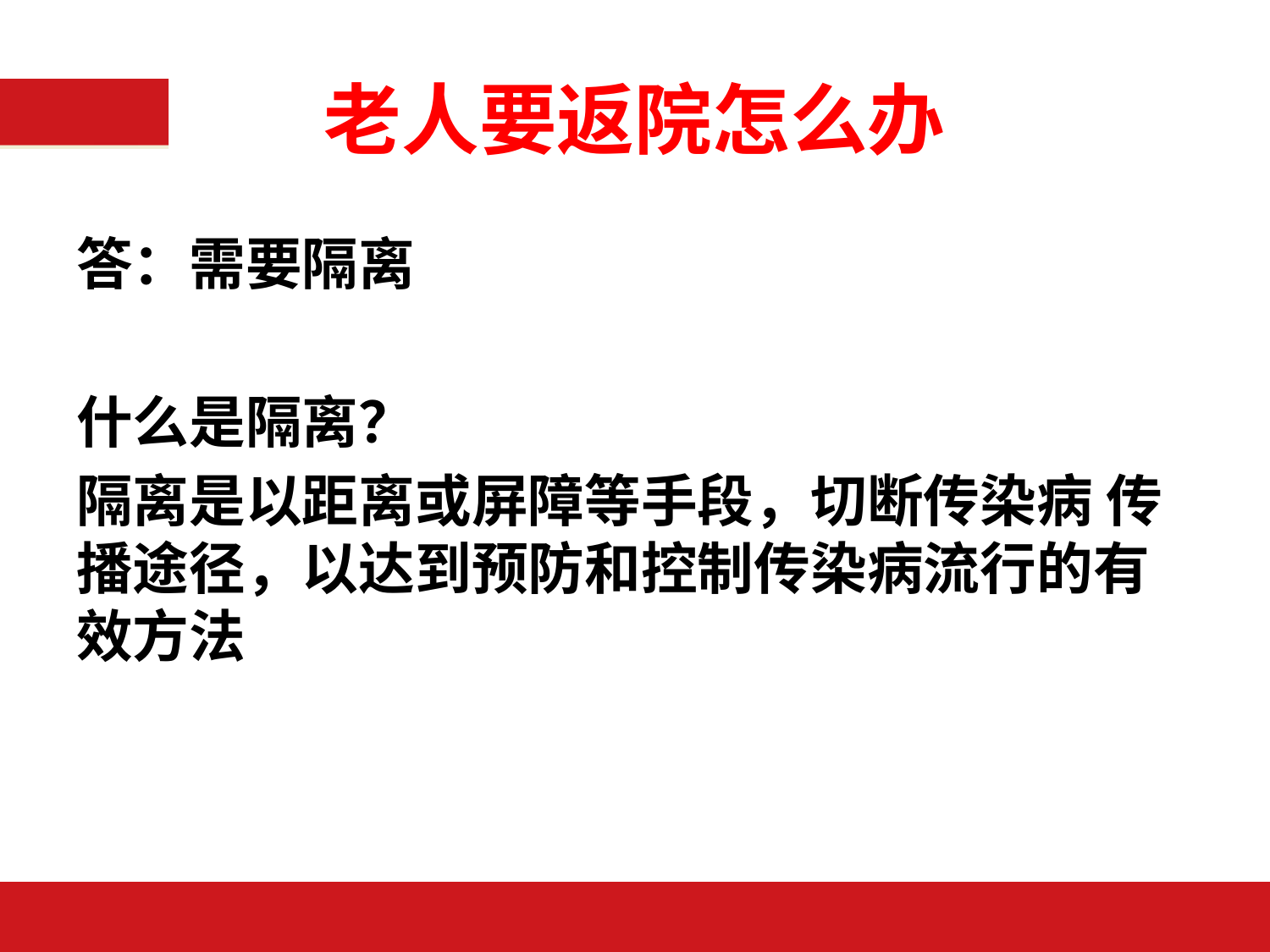

# 老人要返院怎么办
答：需要隔离

什么是隔离？
隔离是以距离或屏障等手段，切断传染病 传播途径，以达到预防和控制传染病流行的有效方法